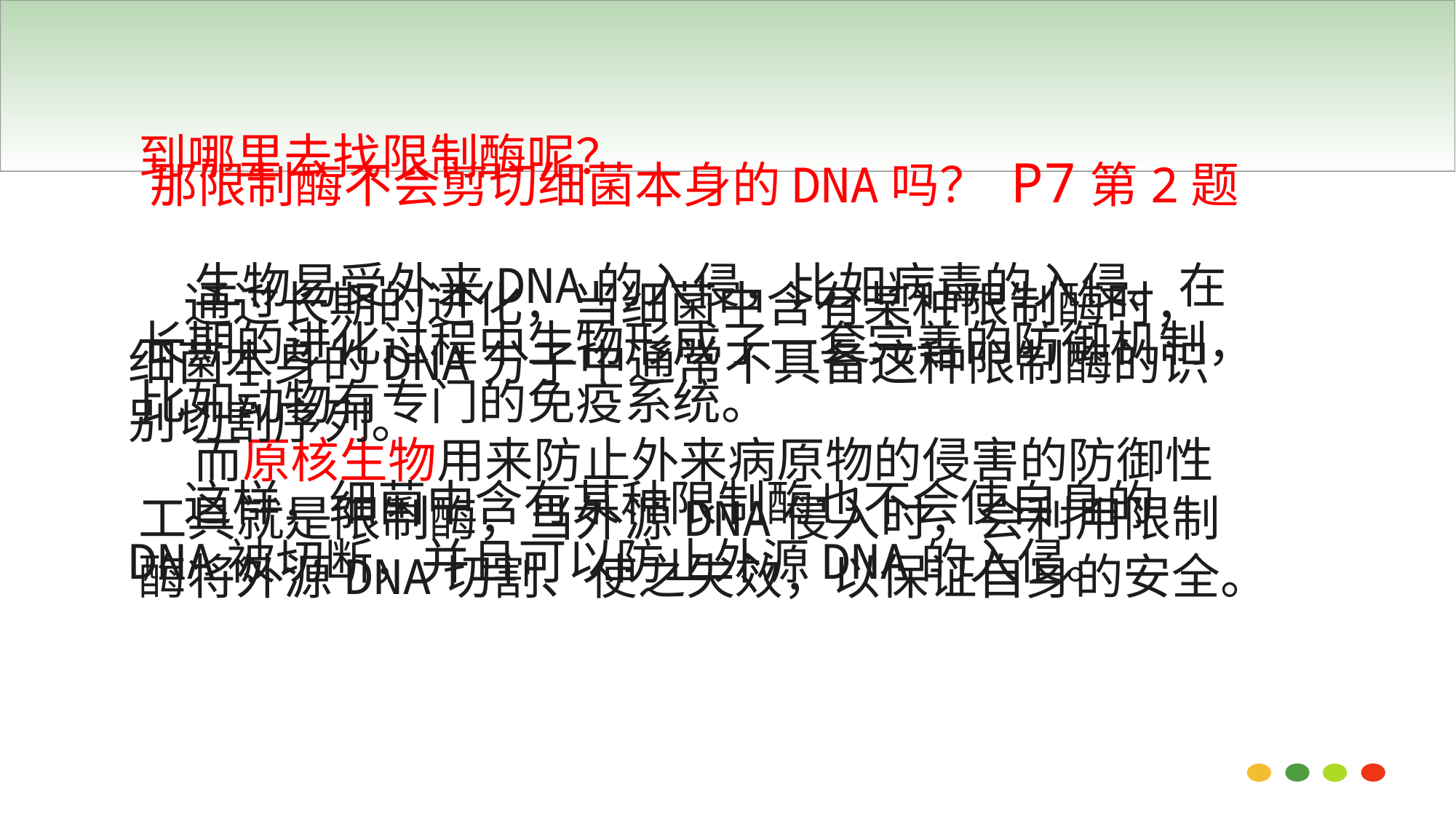

到哪里去找限制酶呢？
那限制酶不会剪切细菌本身的DNA吗？ P7第2题
    生物易受外来DNA的入侵，比如病毒的入侵。在长期的进化过程中生物形成了一套完善的防御机制，比如动物有专门的免疫系统。
    而原核生物用来防止外来病原物的侵害的防御性工具就是限制酶，当外源DNA侵入时，会利用限制酶将外源DNA切割、使之失效，以保证自身的安全。
    通过长期的进化，当细菌中含有某种限制酶时，细菌本身的DNA分子中通常不具备这种限制酶的识别切割序列。
    这样，细菌中含有某种限制酶也不会使自身的DNA被切断，并且可以防止外源DNA的入侵。